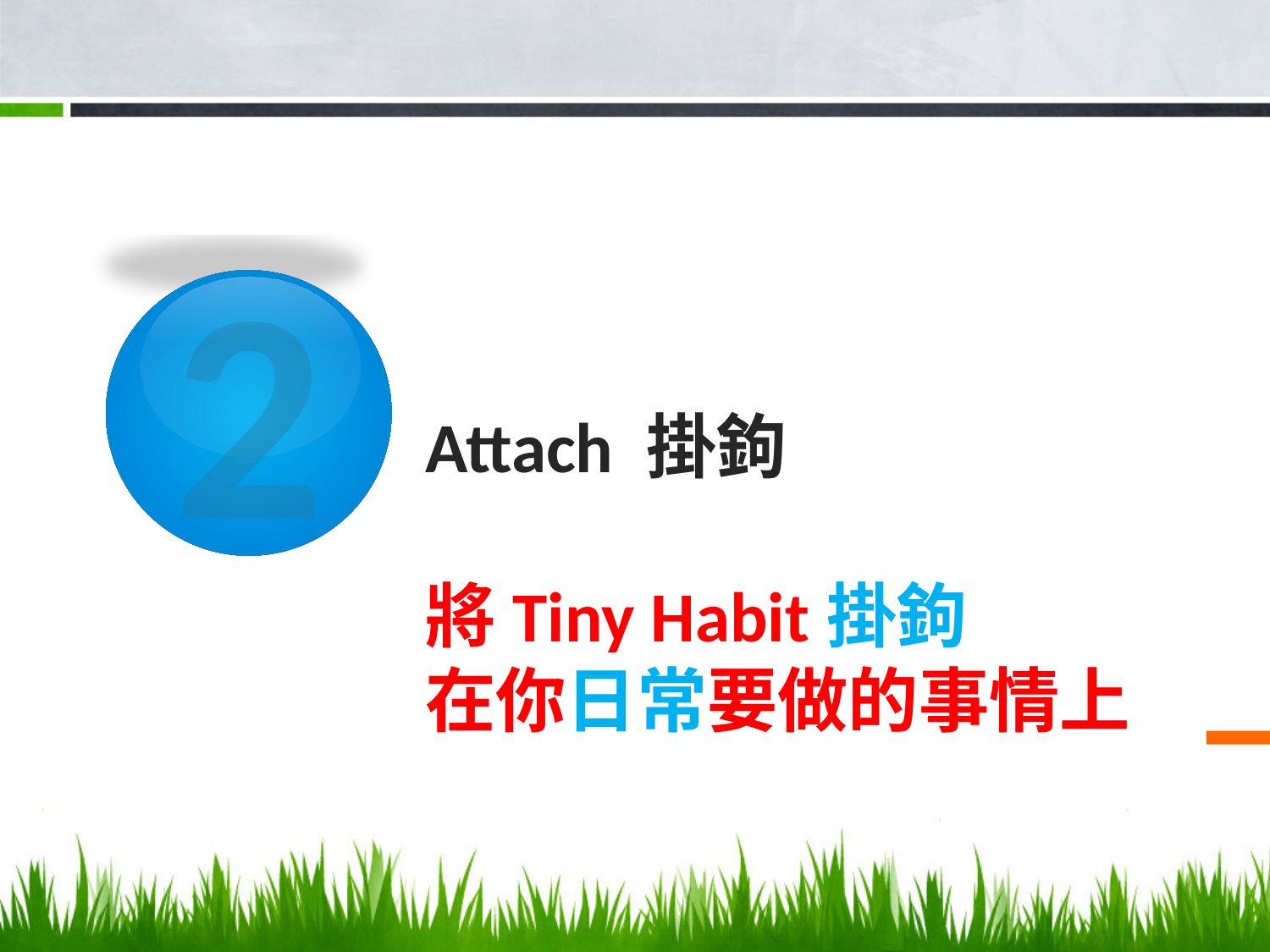

2

# Attach 掛鉤 將Tiny Habit掛鉤 在你日常要做的事情上